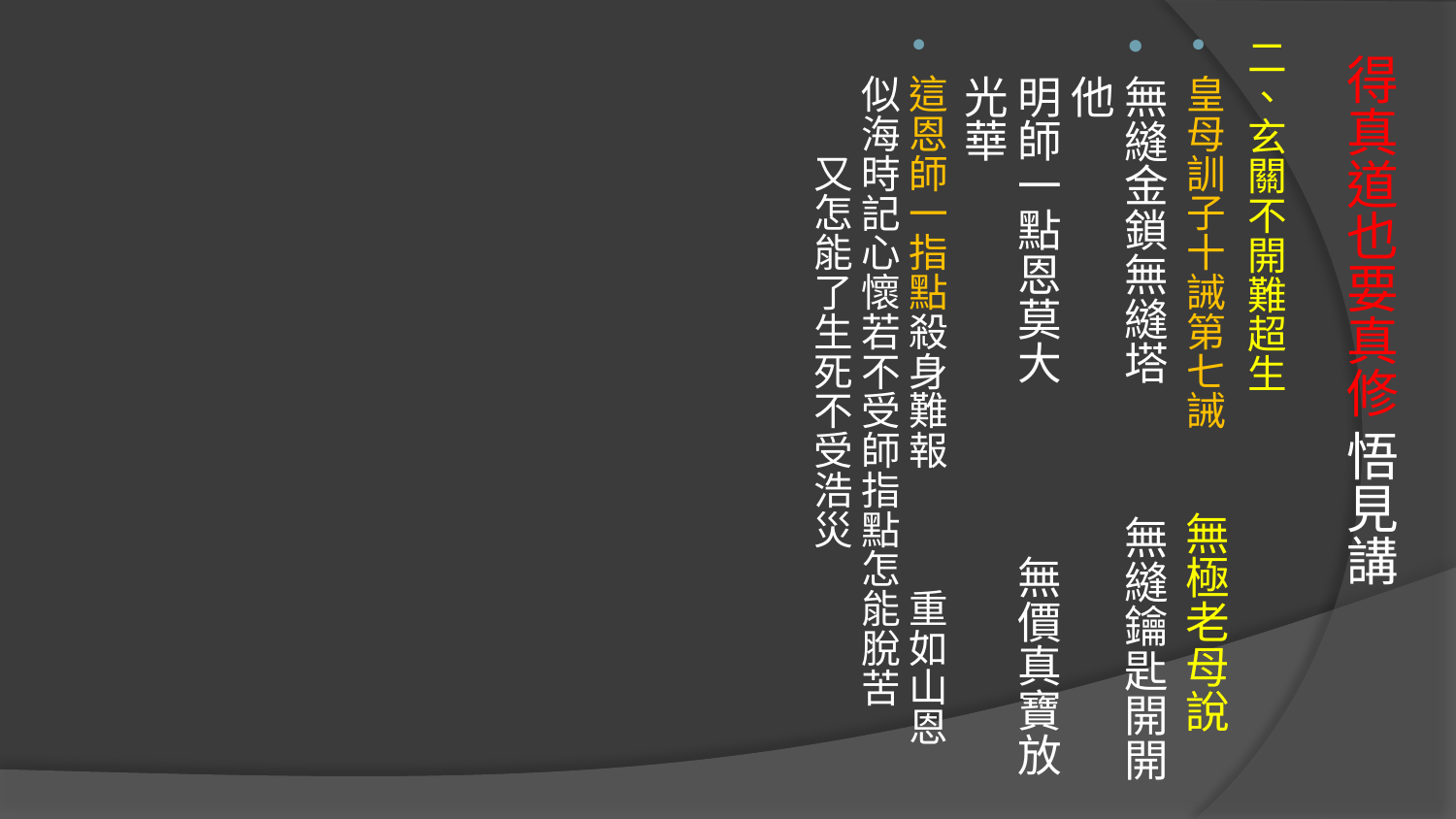

二、玄關不開難超生
皇母訓子十誡第七誡         無極老母說
無縫金鎖無縫塔             無縫鑰匙開開他
明師一點恩莫大                 無價真寶放光華
這恩師一指點殺身難報　　　重如山恩似海時記心懷若不受師指點怎能脫苦　　　又怎能了生死不受浩災

# 得真道也要真修 悟見講